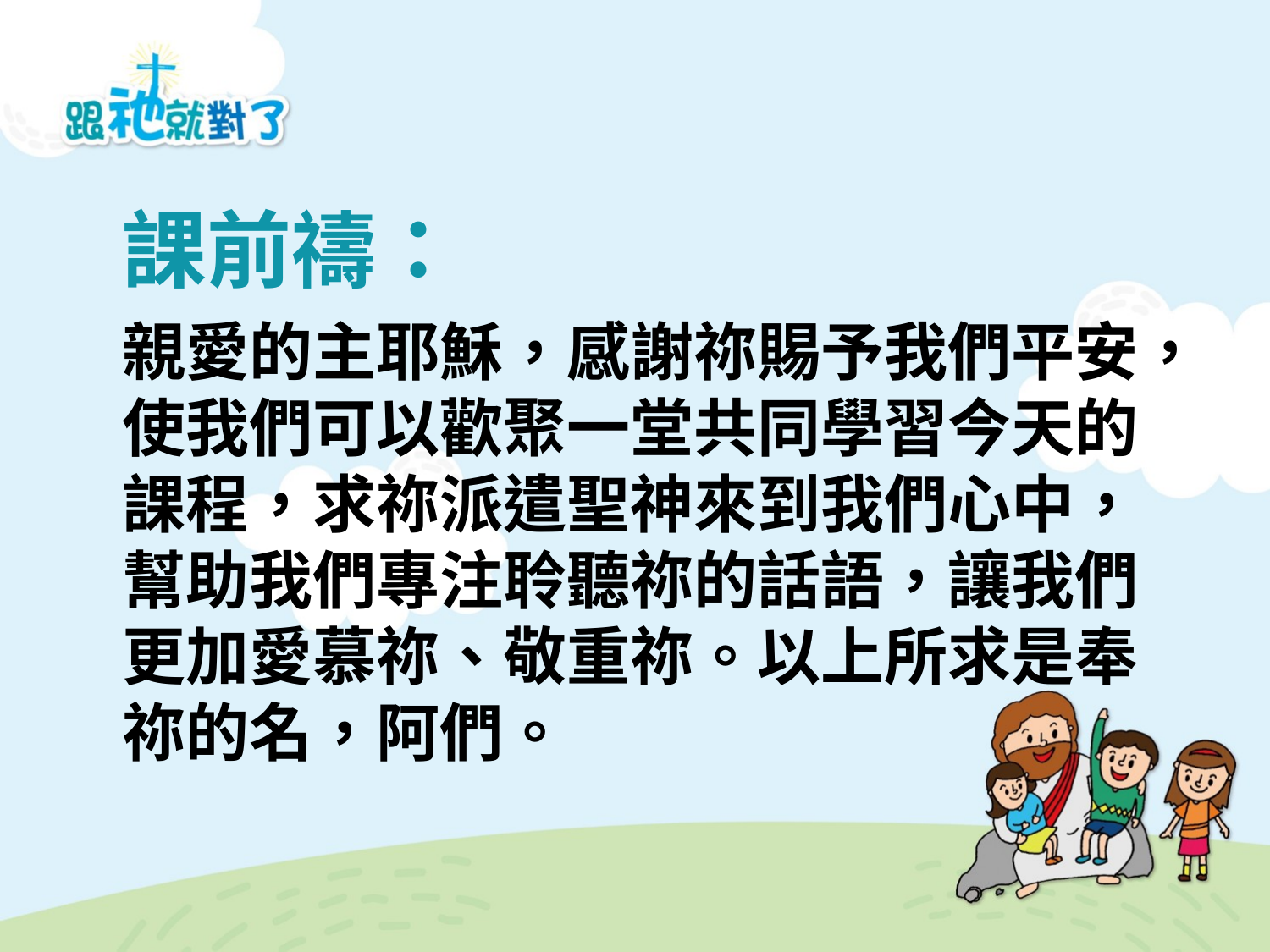

課前禱：
親愛的主耶穌，感謝祢賜予我們平安，使我們可以歡聚一堂共同學習今天的課程，求祢派遣聖神來到我們心中，幫助我們專注聆聽祢的話語，讓我們更加愛慕祢、敬重祢。以上所求是奉祢的名，阿們。